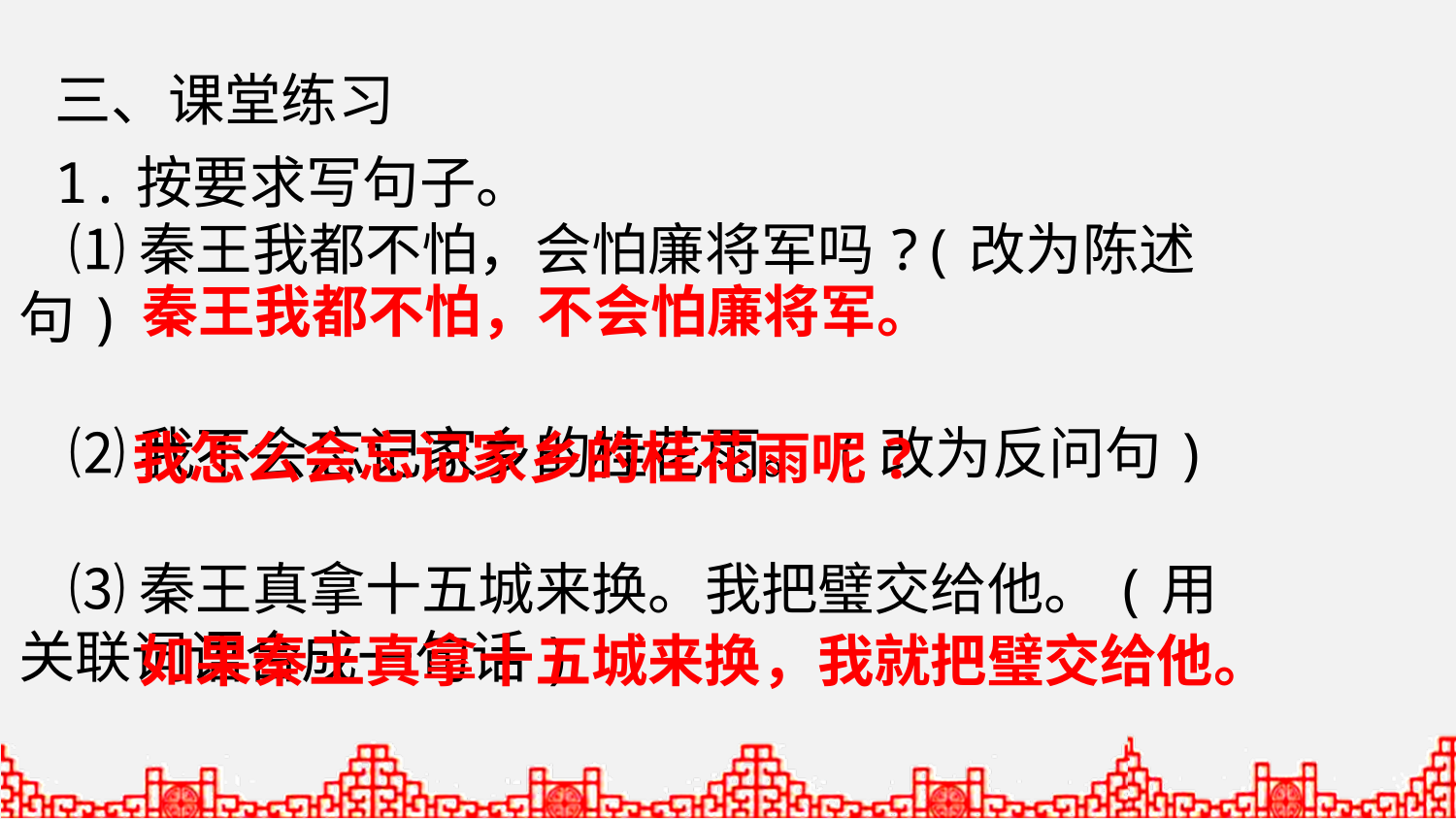

三、课堂练习
1.按要求写句子。
    ⑴秦王我都不怕，会怕廉将军吗?(改为陈述句)

    ⑵我不会忘记家乡的桂花雨。(改为反问句)

    ⑶秦王真拿十五城来换。我把璧交给他。(用关联词语合成一句话)

秦王我都不怕，不会怕廉将军。
我怎么会忘记家乡的桂花雨呢?
如果秦王真拿十五城来换，我就把璧交给他。